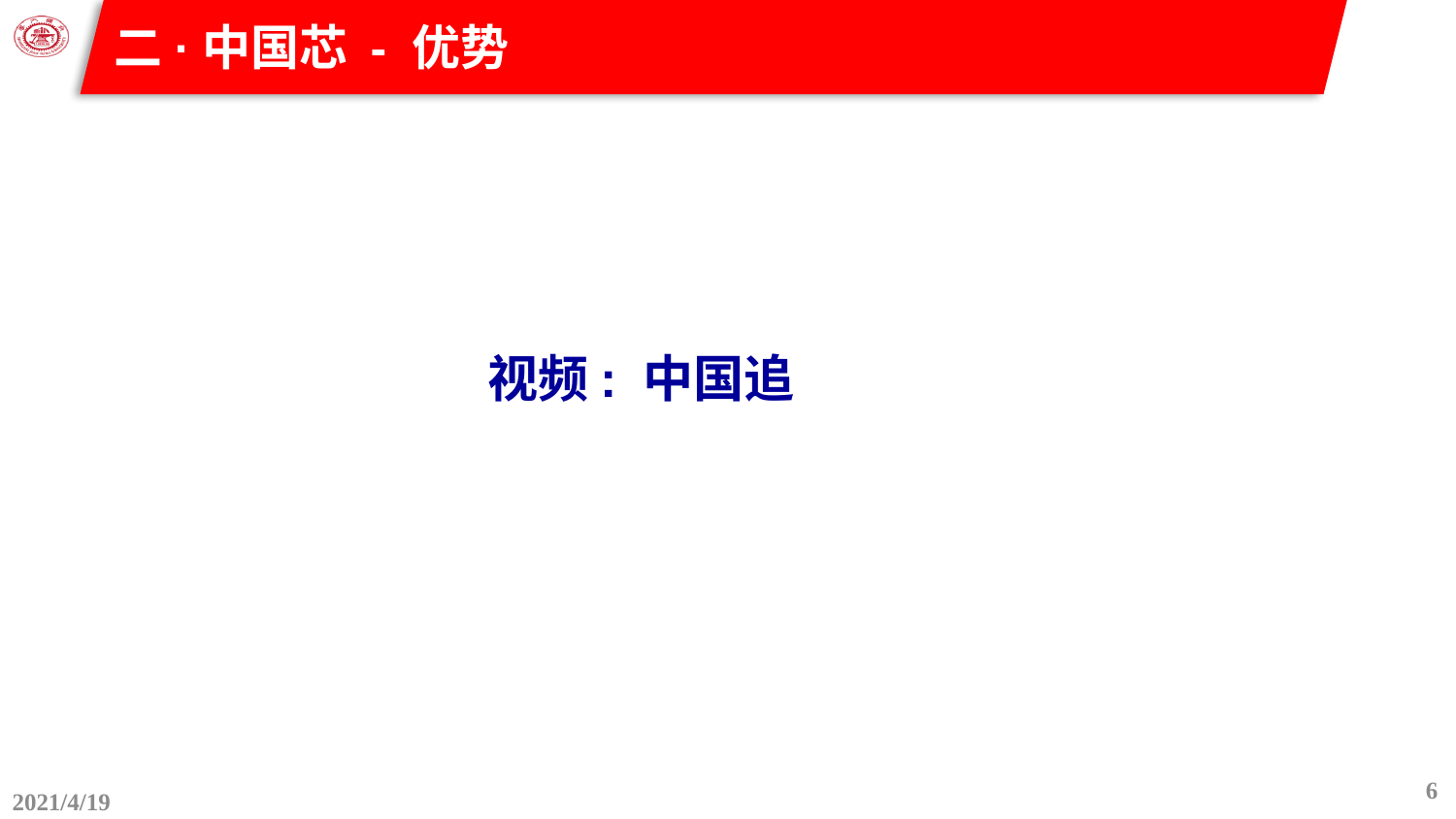

# 二·中国芯 - 优势
视频: 中国追
6
2021/4/19